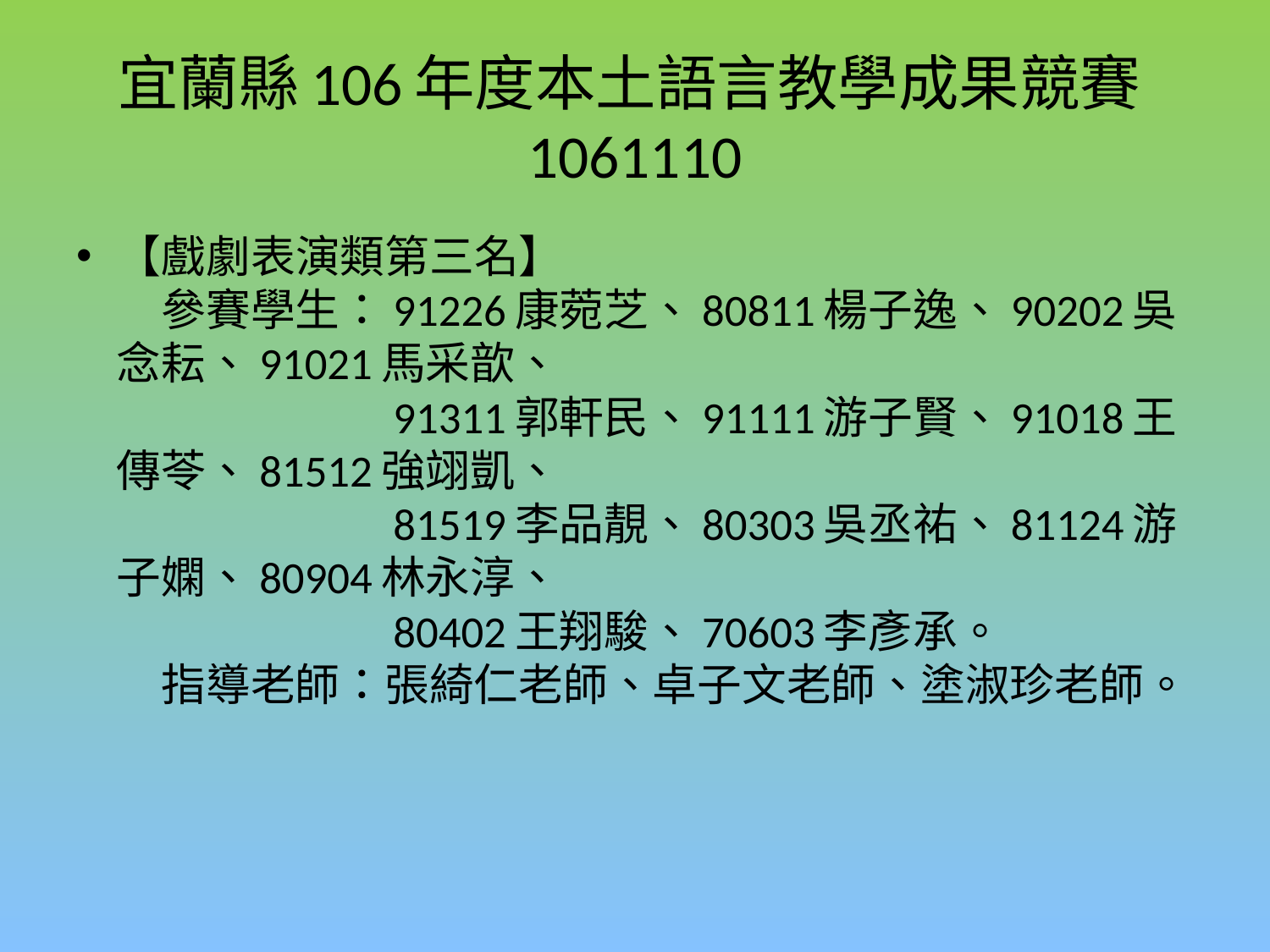

# 宜蘭縣106年度本土語言教學成果競賽1061110
【戲劇表演類第三名】
　參賽學生：91226康菀芝、80811楊子逸、90202吳念耘、91021馬采歆、
　　　　　　91311郭軒民、91111游子賢、91018王傳苓、81512強翊凱、
　　　　　　81519李品靚、80303吳丞祐、81124游子嫻、80904林永淳、
　　　　　　80402王翔駿、70603李彥承。
　指導老師：張綺仁老師、卓子文老師、塗淑珍老師。